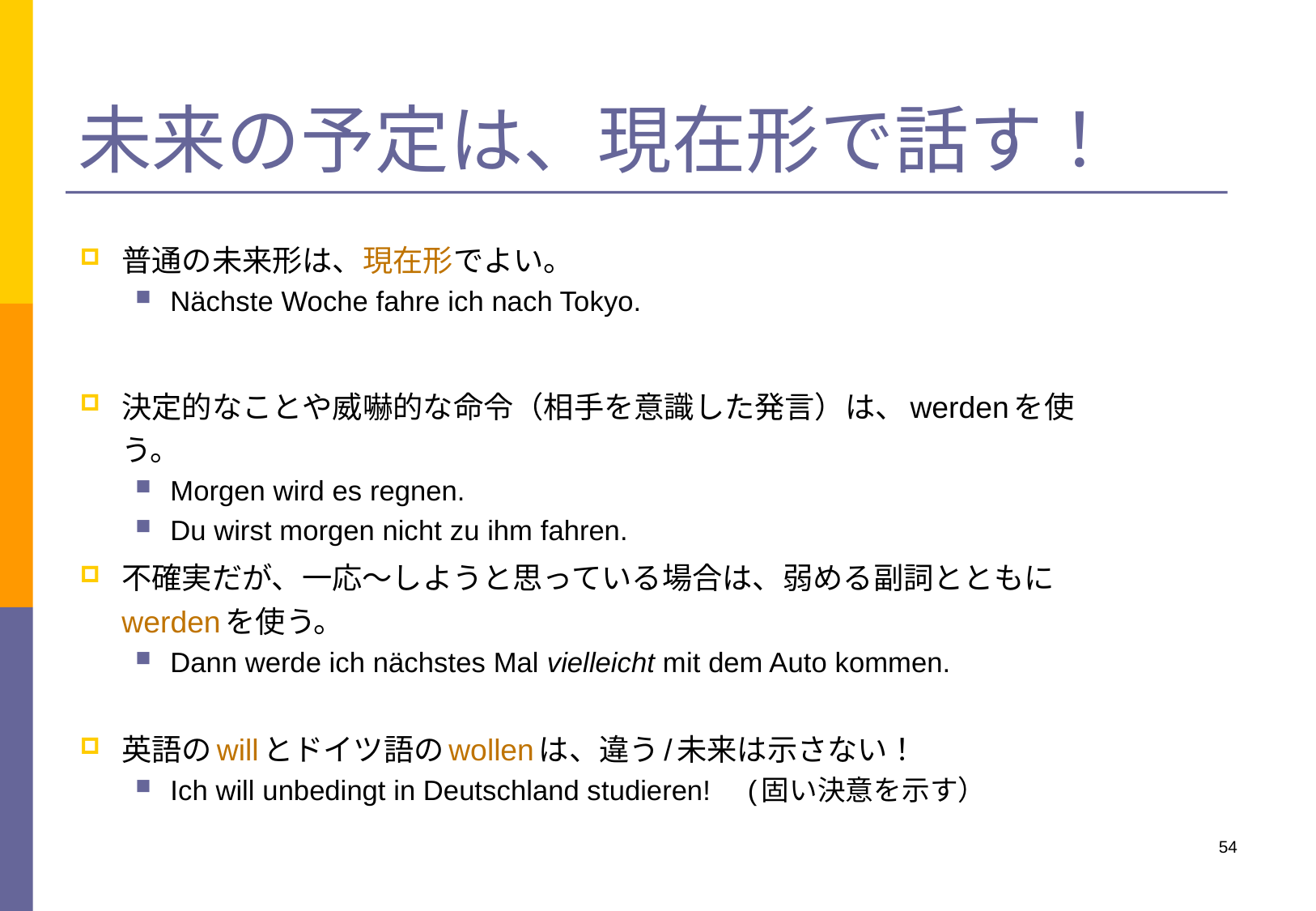

# 未来の予定は、現在形で話す！
普通の未来形は、現在形でよい。
Nächste Woche fahre ich nach Tokyo.

決定的なことや威嚇的な命令（相手を意識した発言）は、werdenを使う。
Morgen wird es regnen.
Du wirst morgen nicht zu ihm fahren.
不確実だが、一応～しようと思っている場合は、弱める副詞とともにwerdenを使う。
Dann werde ich nächstes Mal vielleicht mit dem Auto kommen.

英語のwillとドイツ語のwollenは、違う/未来は示さない！
Ich will unbedingt in Deutschland studieren!　(固い決意を示す）

54